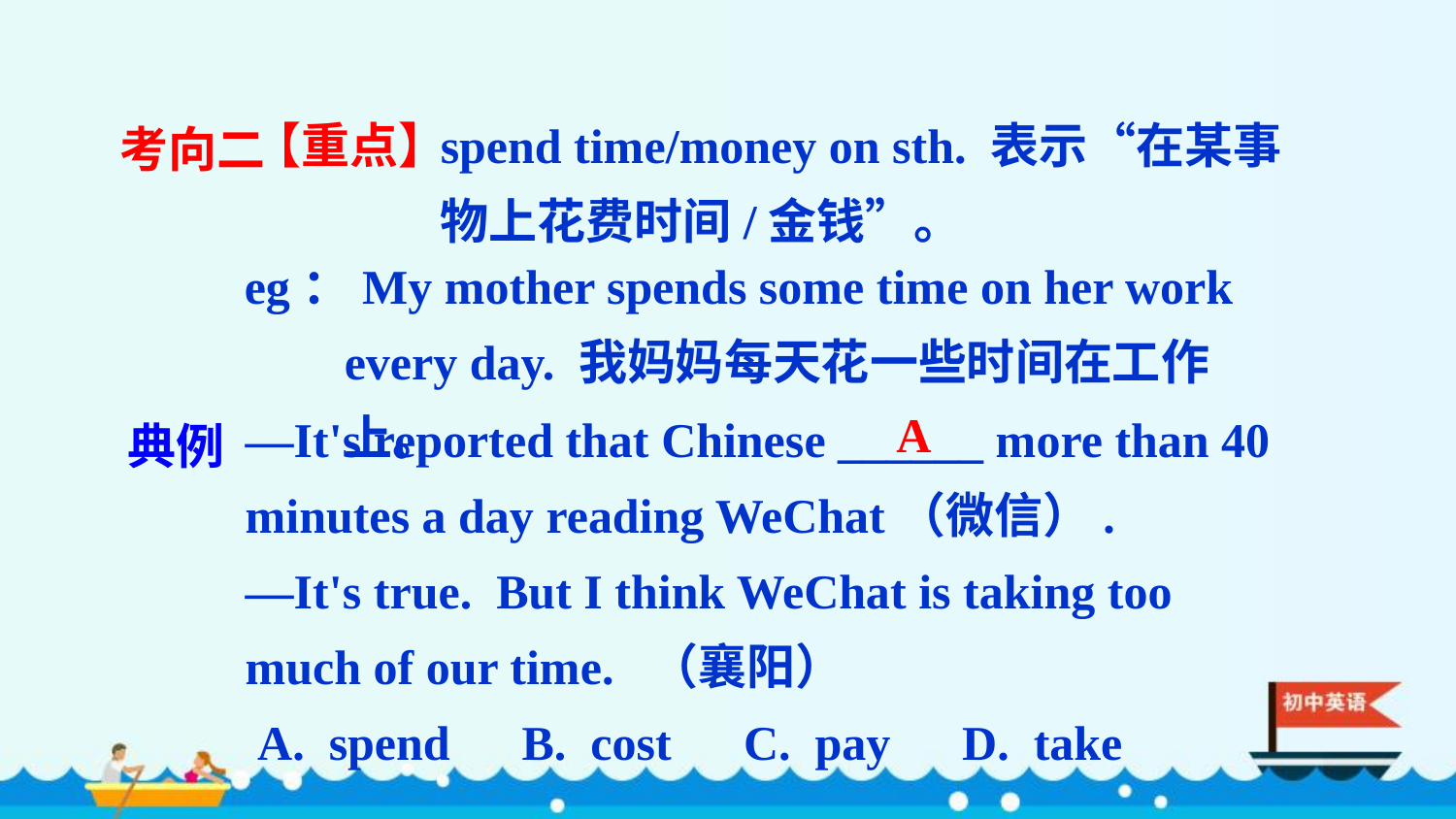

spend time/money on sth. 表示“在某事物上花费时间/金钱”。
考向二
【重点】
eg：My mother spends some time on her work every day. 我妈妈每天花一些时间在工作上。
—It's reported that Chinese ______ more than 40 minutes a day reading WeChat（微信）.
—It's true.  But I think WeChat is taking too much of our time.  （襄阳）
 A.  spend　B.  cost　C.  pay　D.  take
典例
A